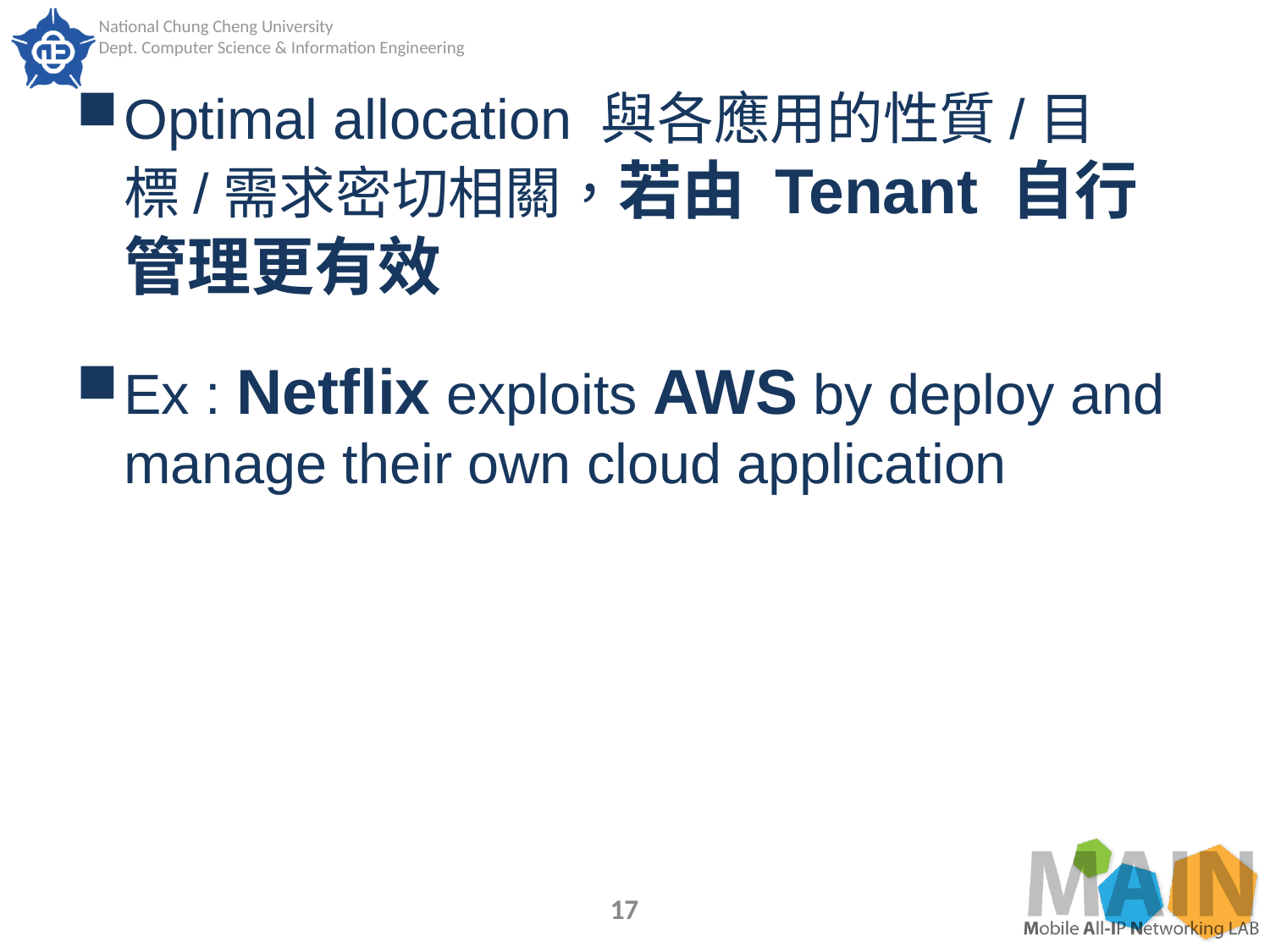

Optimal allocation 與各應用的性質/目標/需求密切相關，若由 Tenant 自行管理更有效
Ex : Netflix exploits AWS by deploy and manage their own cloud application
17